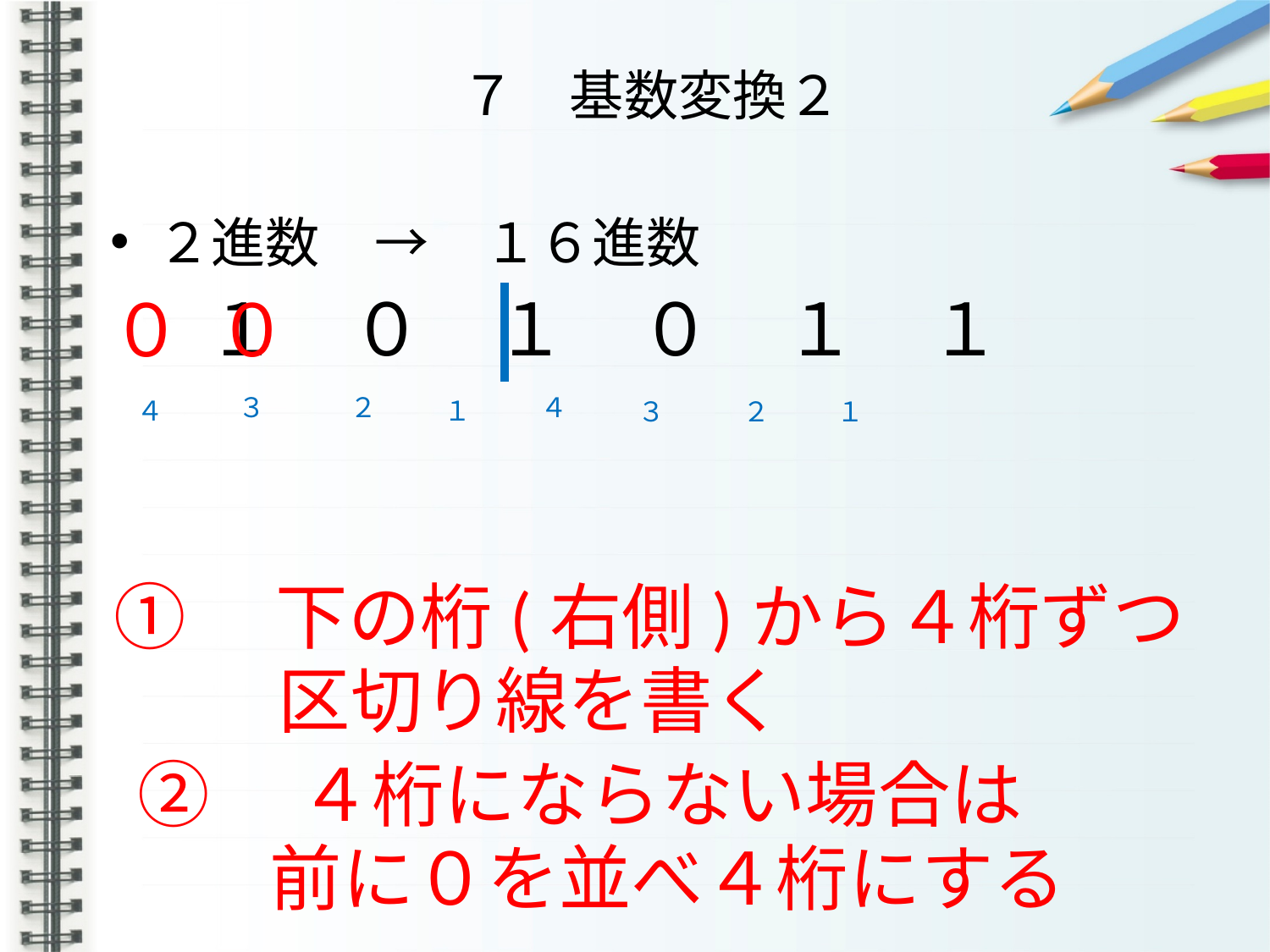

# ７　基数変換２
２進数　→　１６進数
１　０　１　０　１　１
０
０
３
４
２
４
１
３
２
１
①　下の桁(右側)から４桁ずつ
区切り線を書く
②　４桁にならない場合は
前に０を並べ４桁にする